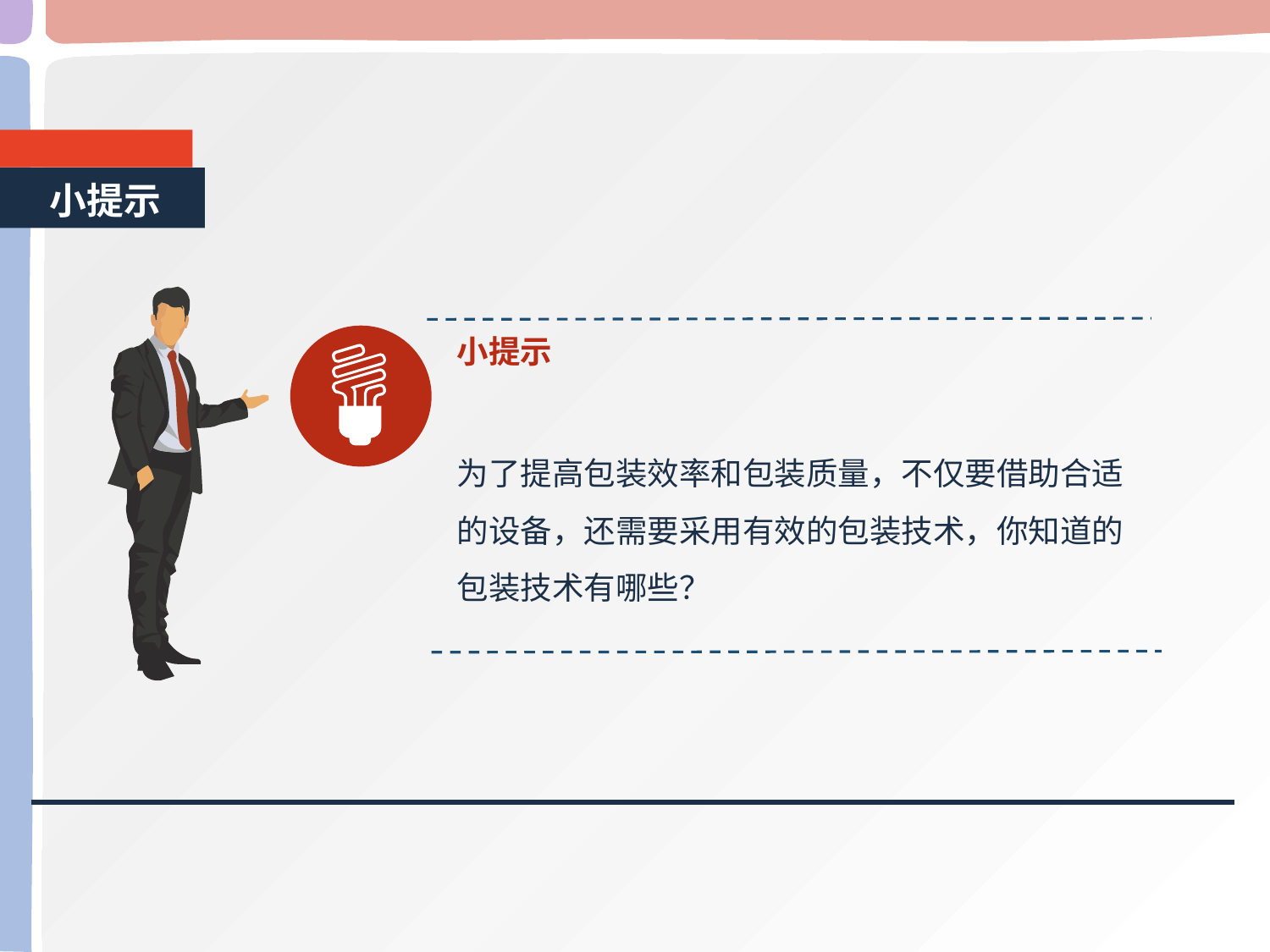

小提示

小提示
为了提高包装效率和包装质量，不仅要借助合适的设备，还需要采用有效的包装技术，你知道的包装技术有哪些？